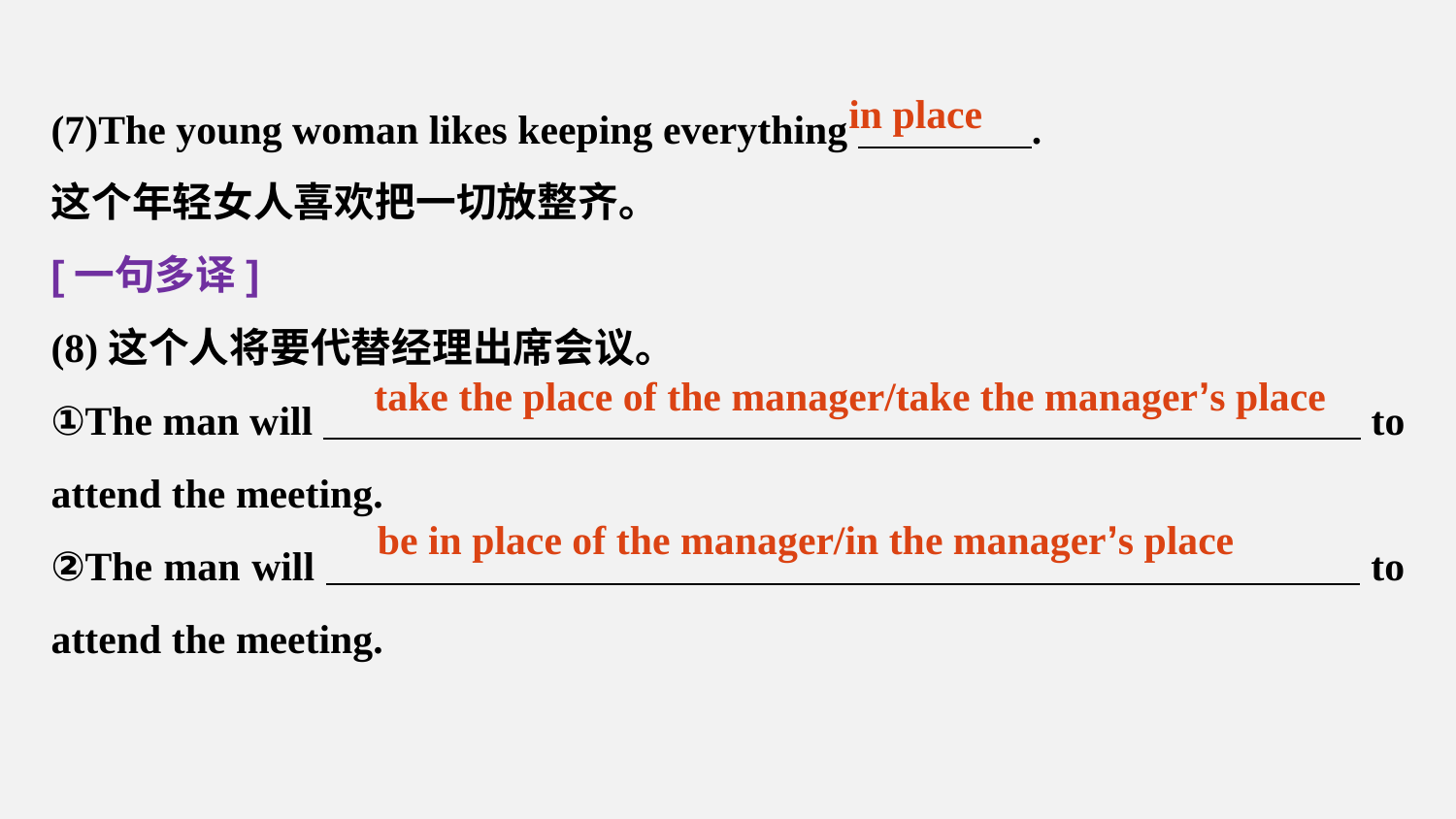

(7)The young woman likes keeping everything                  .
这个年轻女人喜欢把一切放整齐。
[一句多译]
(8)这个人将要代替经理出席会议。
①The man will                                                                                                       to attend the meeting.
②The man will                                                                                              to attend the meeting.
in place
take the place of the manager/take the manager’s place
be in place of the manager/in the manager’s place